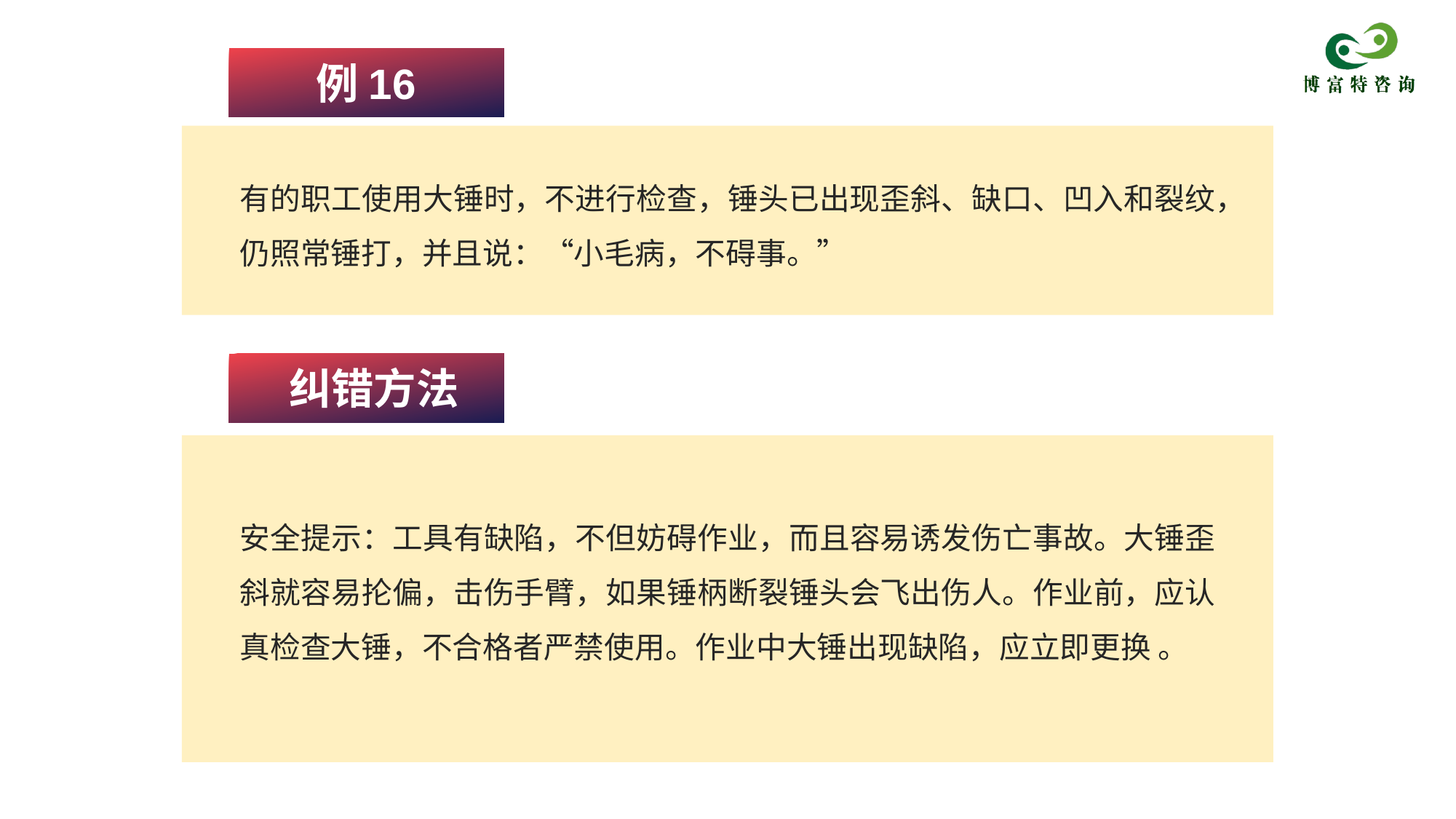

例16

有的职工使用大锤时，不进行检查，锤头已出现歪斜、缺口、凹入和裂纹，仍照常锤打，并且说：“小毛病，不碍事。”

纠错方法

安全提示：工具有缺陷，不但妨碍作业，而且容易诱发伤亡事故。大锤歪斜就容易抡偏，击伤手臂，如果锤柄断裂锤头会飞出伤人。作业前，应认真检查大锤，不合格者严禁使用。作业中大锤出现缺陷，应立即更换 。